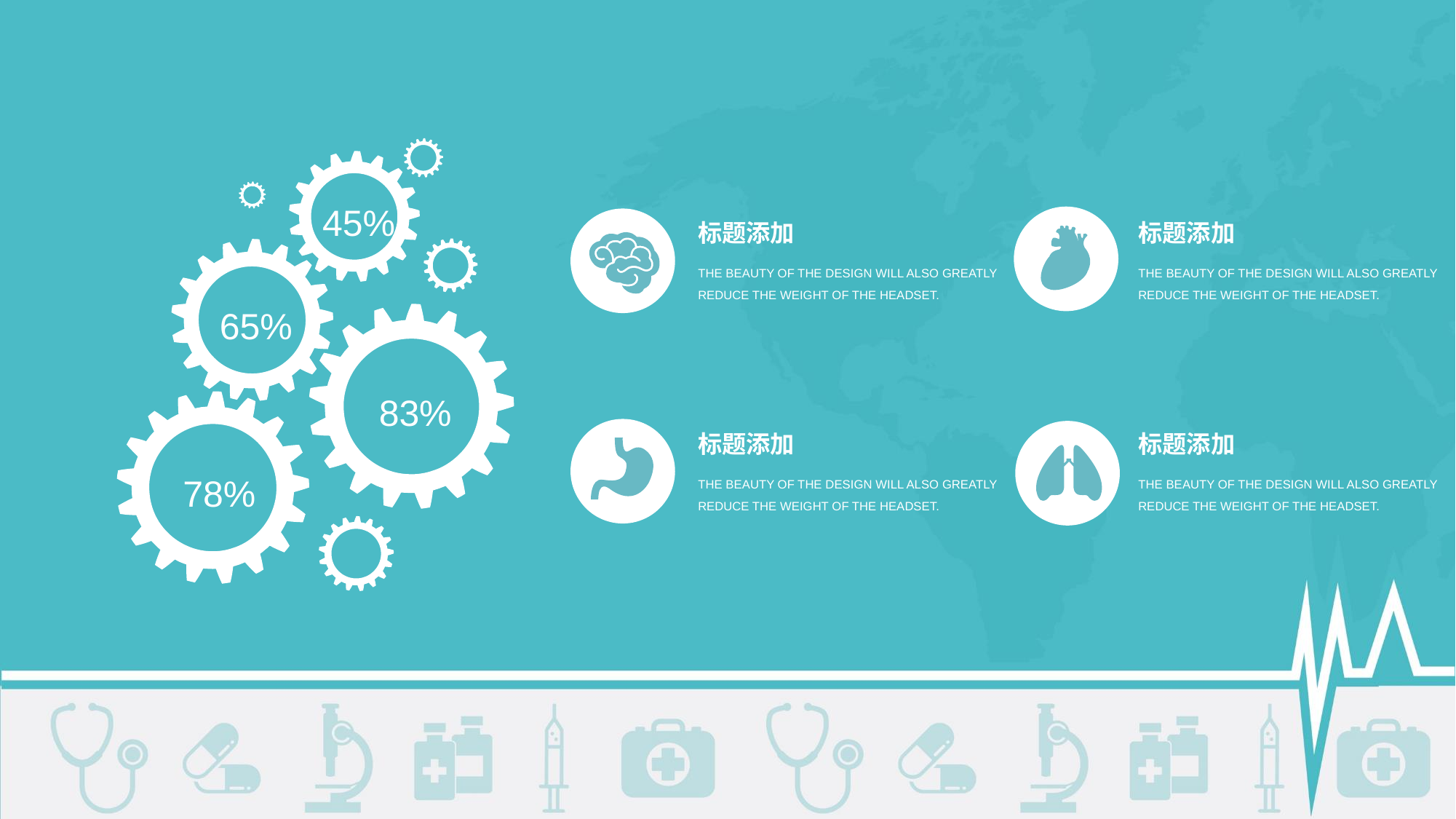

45%

65%

83%

78%

标题添加
THE BEAUTY OF THE DESIGN WILL ALSO GREATLY REDUCE THE WEIGHT OF THE HEADSET.

标题添加
THE BEAUTY OF THE DESIGN WILL ALSO GREATLY REDUCE THE WEIGHT OF THE HEADSET.

标题添加
THE BEAUTY OF THE DESIGN WILL ALSO GREATLY REDUCE THE WEIGHT OF THE HEADSET.
标题添加
THE BEAUTY OF THE DESIGN WILL ALSO GREATLY REDUCE THE WEIGHT OF THE HEADSET.